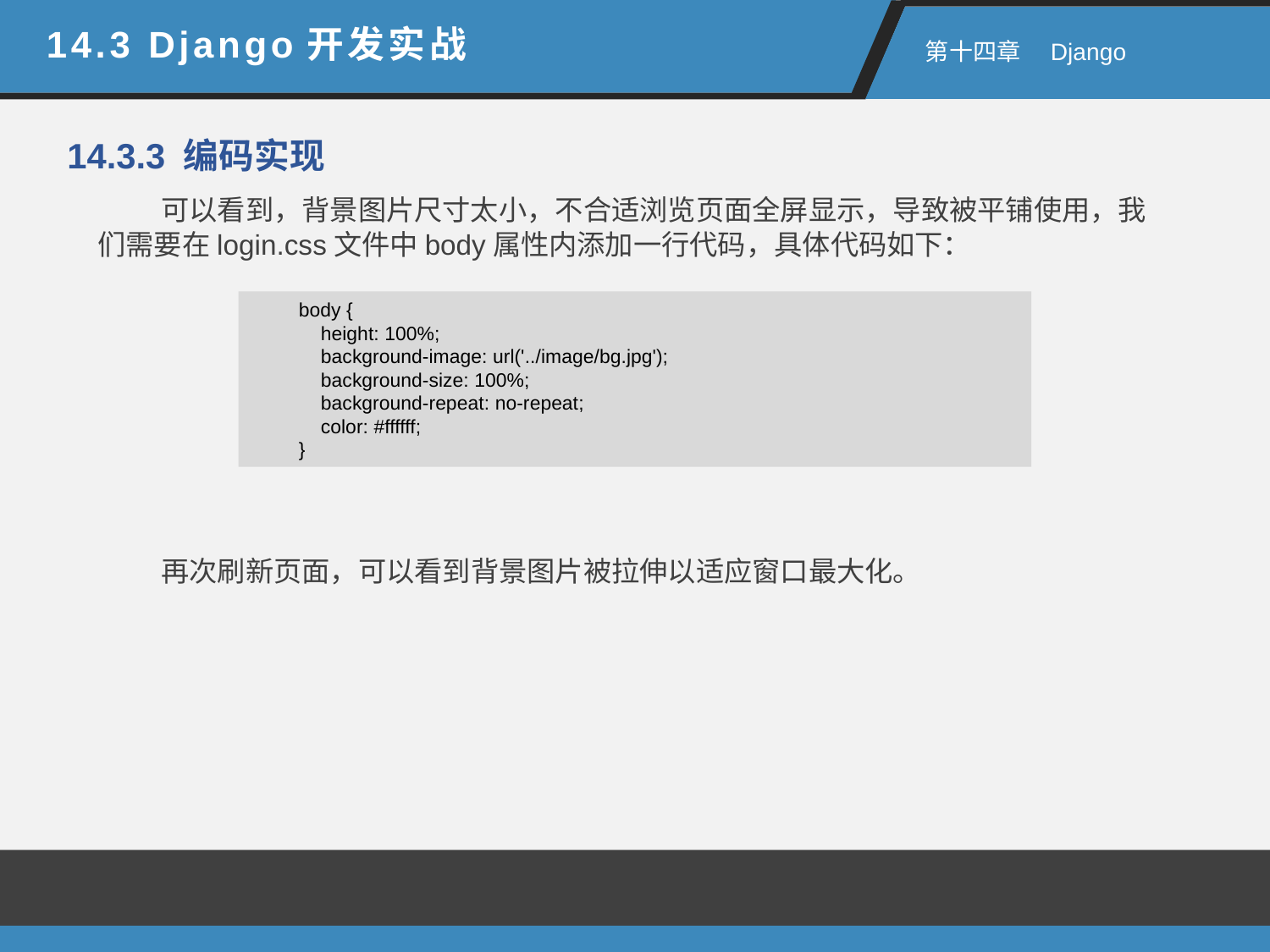

14.3 Django开发实战
  第十四章　Django
14.3.3 编码实现
可以看到，背景图片尺寸太小，不合适浏览页面全屏显示，导致被平铺使用，我们需要在login.css文件中body属性内添加一行代码，具体代码如下：
body {
    height: 100%;
    background-image: url('../image/bg.jpg');
    background-size: 100%;
    background-repeat: no-repeat;
    color: #ffffff;
}
再次刷新页面，可以看到背景图片被拉伸以适应窗口最大化。